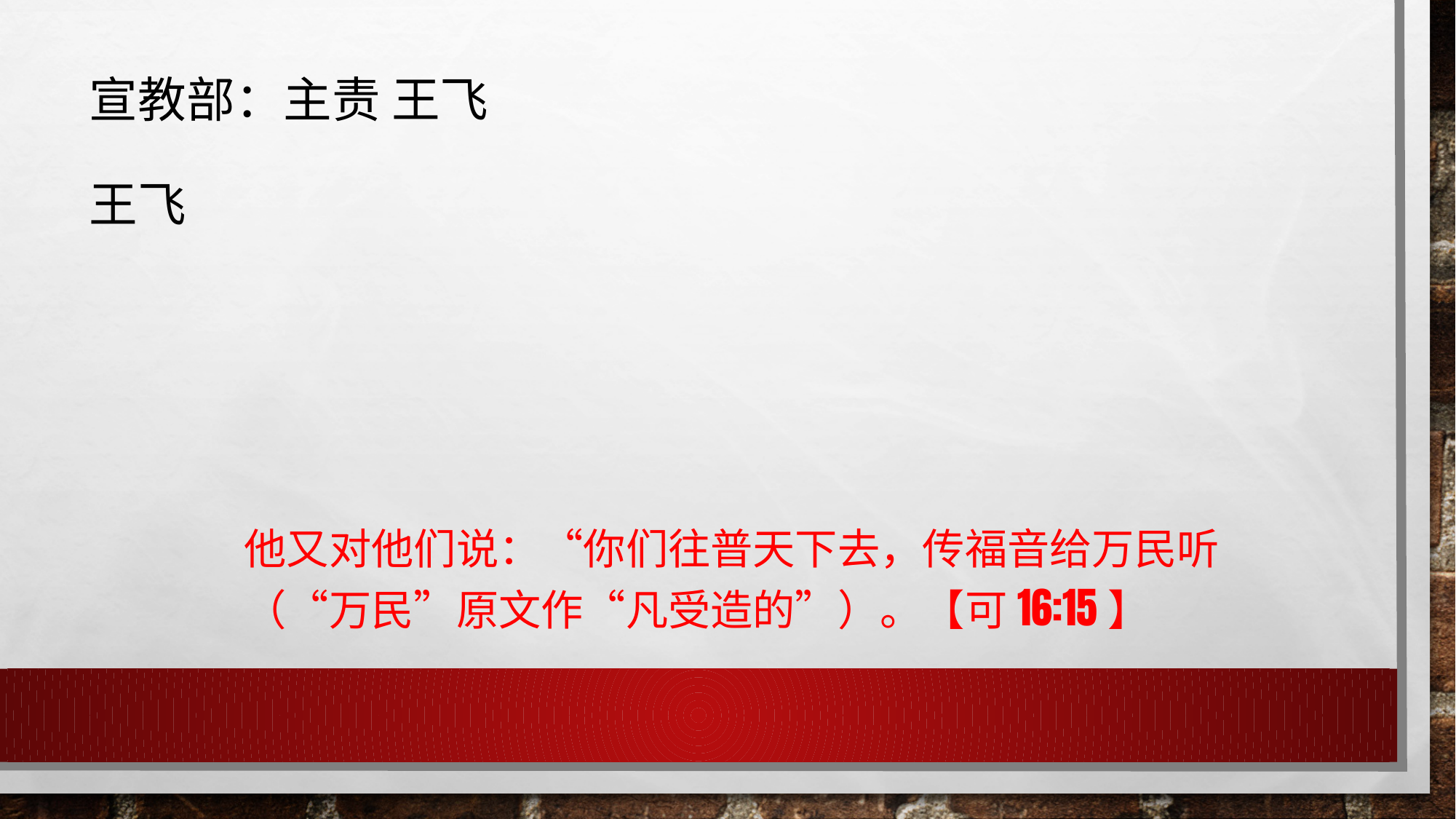

# 宣教部：主责 王飞 王飞
他又对他们说：“你们往普天下去，传福音给万民听（“万民”原文作“凡受造的”）。【可16:15】